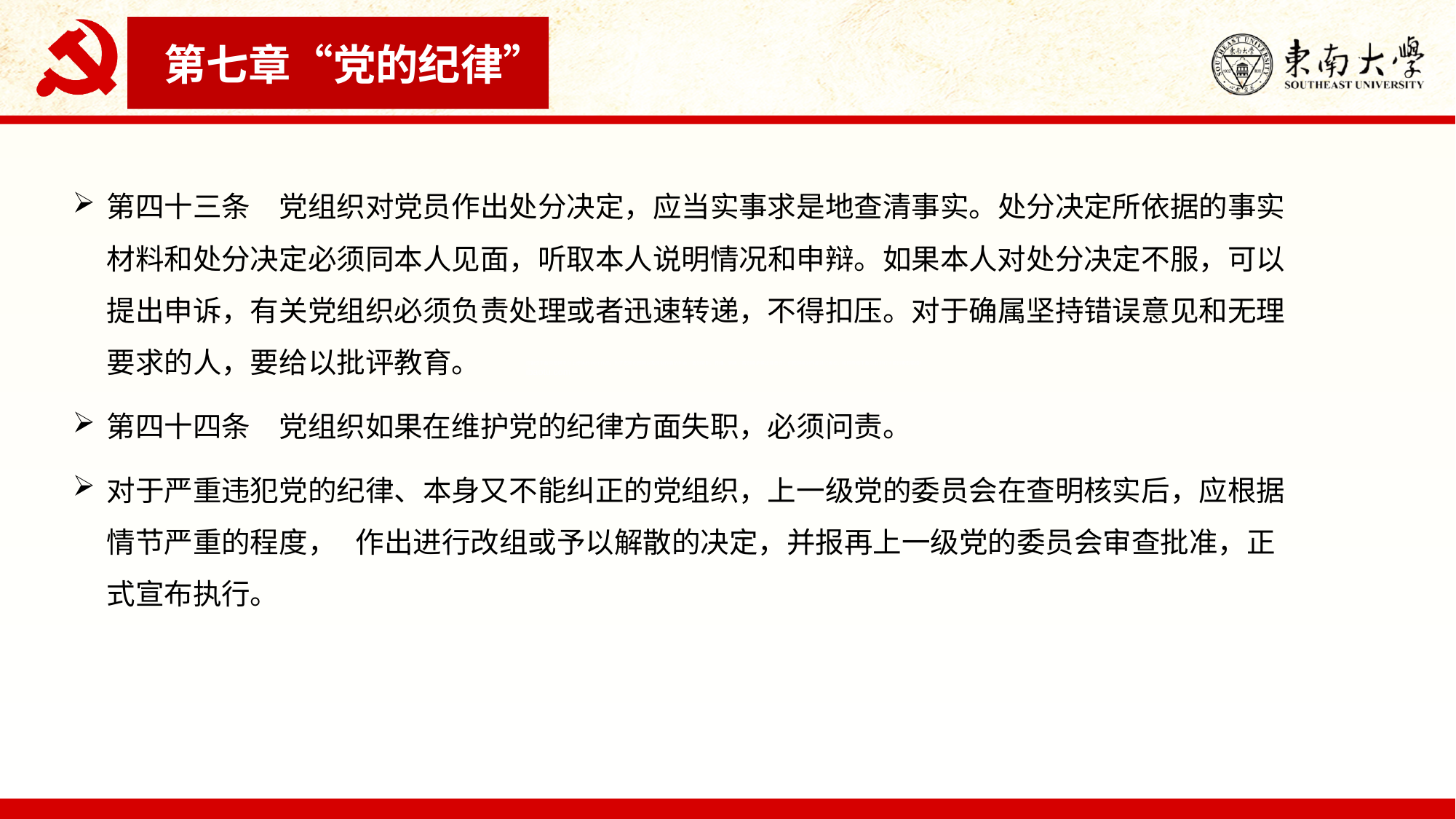

第七章“党的纪律”
第四十三条　党组织对党员作出处分决定，应当实事求是地查清事实。处分决定所依据的事实材料和处分决定必须同本人见面，听取本人说明情况和申辩。如果本人对处分决定不服，可以提出申诉，有关党组织必须负责处理或者迅速转递，不得扣压。对于确属坚持错误意见和无理要求的人，要给以批评教育。
第四十四条　党组织如果在维护党的纪律方面失职，必须问责。
对于严重违犯党的纪律、本身又不能纠正的党组织，上一级党的委员会在查明核实后，应根据情节严重的程度，   作出进行改组或予以解散的决定，并报再上一级党的委员会审查批准，正式宣布执行。